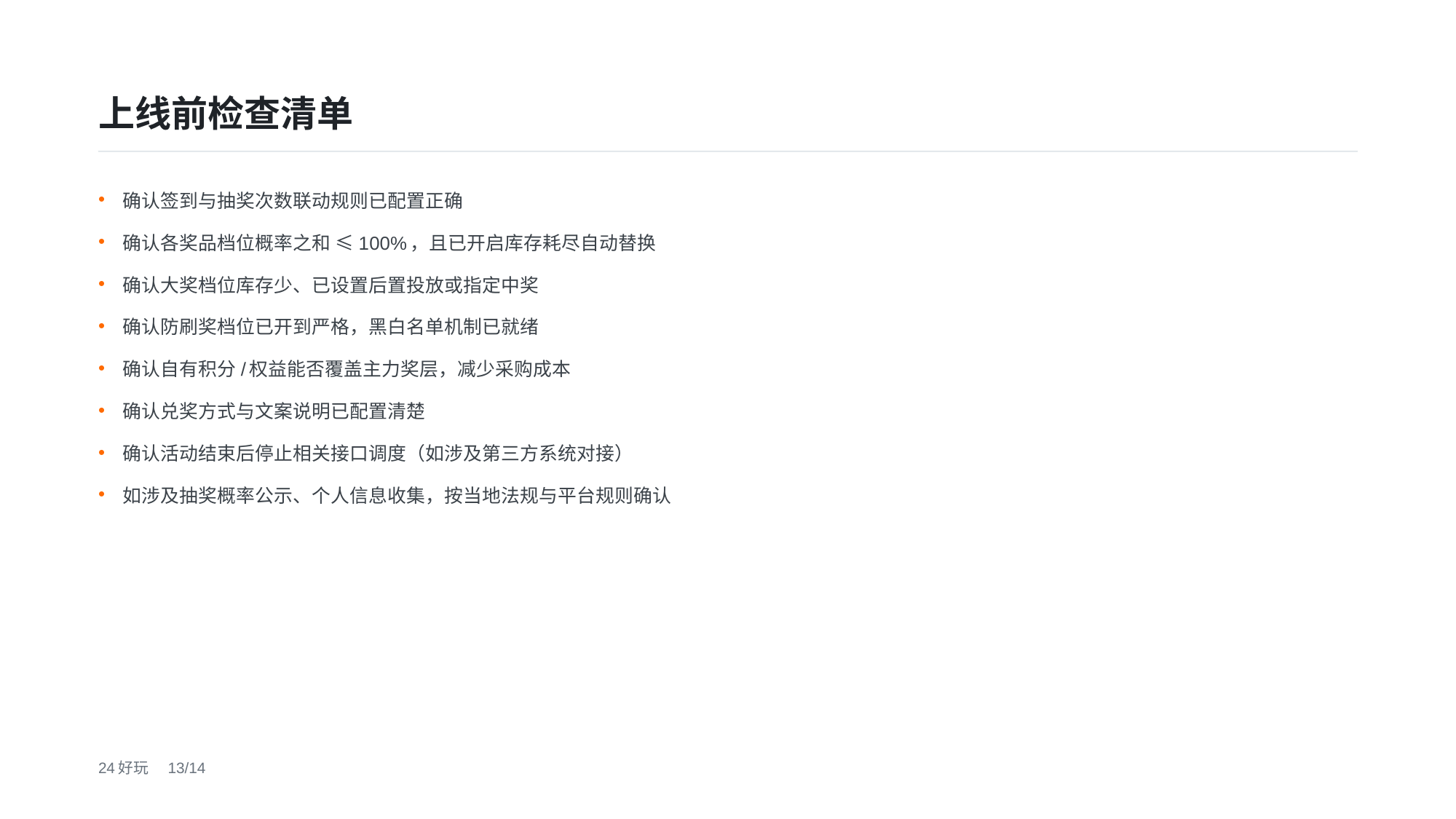

上线前检查清单

确认签到与抽奖次数联动规则已配置正确
确认各奖品档位概率之和 ≤100%，且已开启库存耗尽自动替换
确认大奖档位库存少、已设置后置投放或指定中奖
确认防刷奖档位已开到严格，黑白名单机制已就绪
确认自有积分/权益能否覆盖主力奖层，减少采购成本
确认兑奖方式与文案说明已配置清楚
确认活动结束后停止相关接口调度（如涉及第三方系统对接）
如涉及抽奖概率公示、个人信息收集，按当地法规与平台规则确认
24好玩　13/14